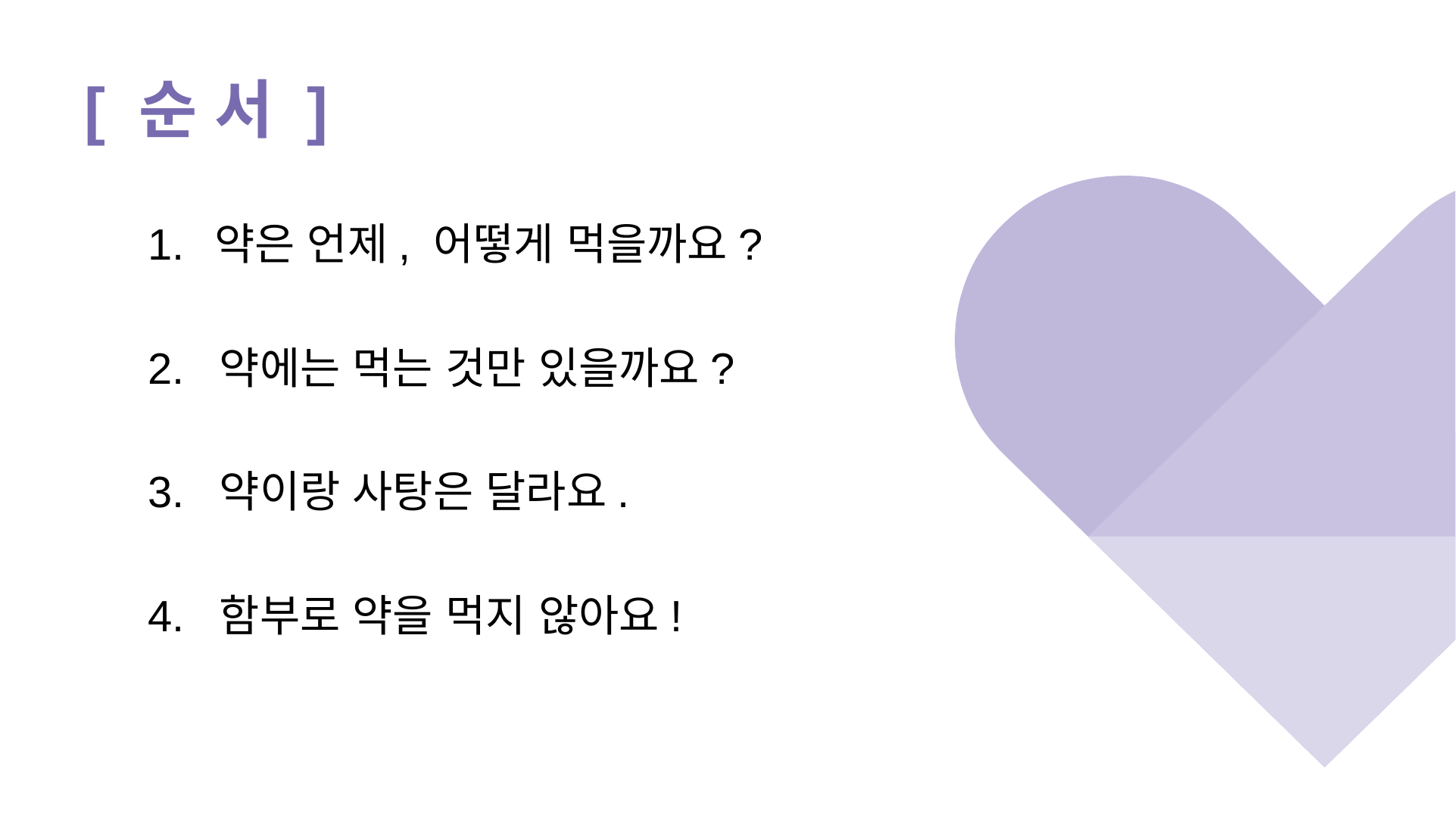

# [ 순 서 ]

  약은 언제, 어떻게 먹을까요?

  약에는 먹는 것만 있을까요?

  약이랑 사탕은 달라요.

  함부로 약을 먹지 않아요!